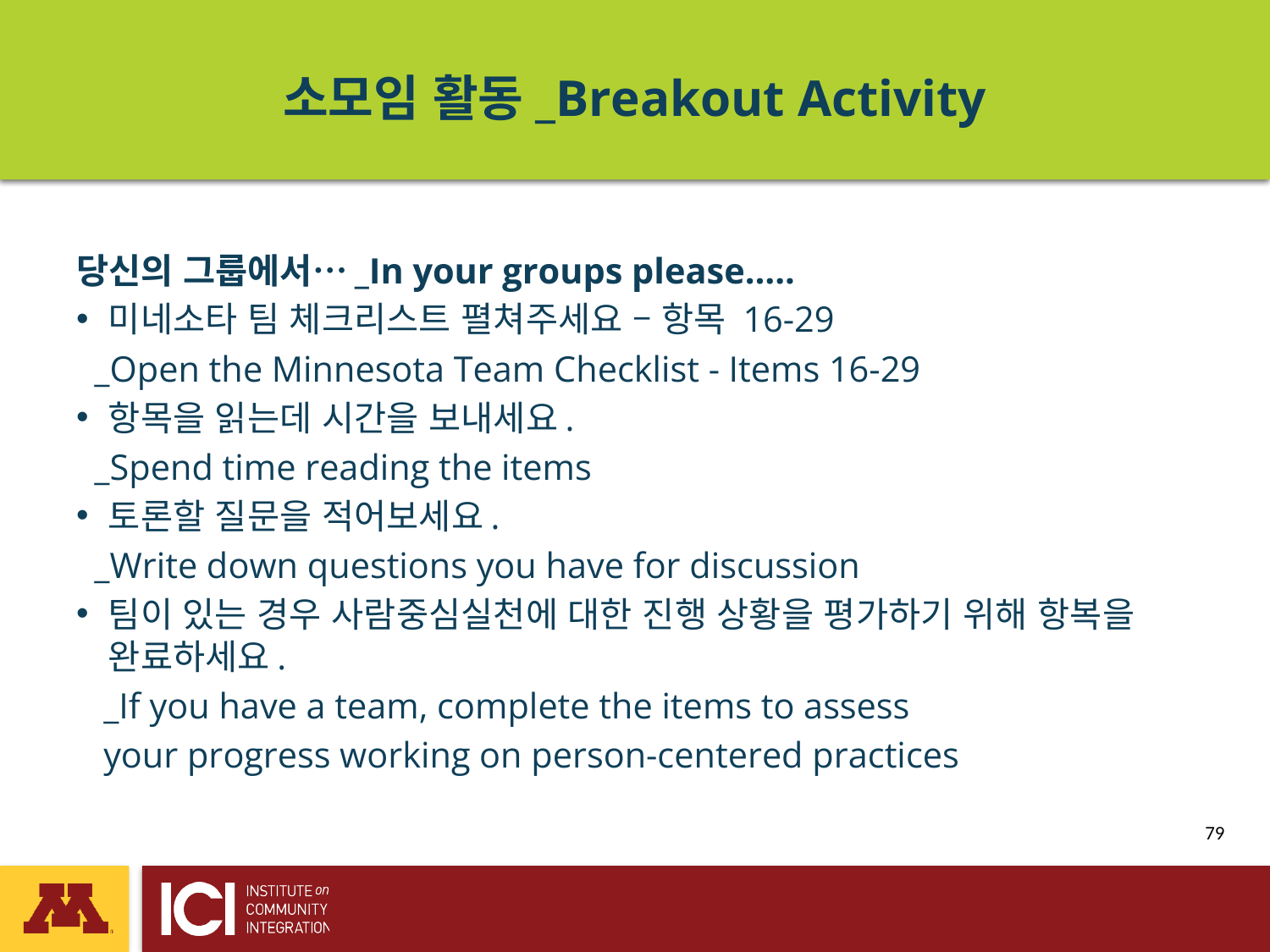

# 소모임 활동_Breakout Activity
당신의 그룹에서…_In your groups please…..
미네소타 팀 체크리스트 펼쳐주세요 – 항목 16-29
  _Open the Minnesota Team Checklist - Items 16-29
항목을 읽는데 시간을 보내세요.
  _Spend time reading the items
토론할 질문을 적어보세요.
  _Write down questions you have for discussion
팀이 있는 경우 사람중심실천에 대한 진행 상황을 평가하기 위해 항복을 완료하세요.
   _If you have a team, complete the items to assess
   your progress working on person-centered practices

                                                                                                                                                                                                                                                                     79